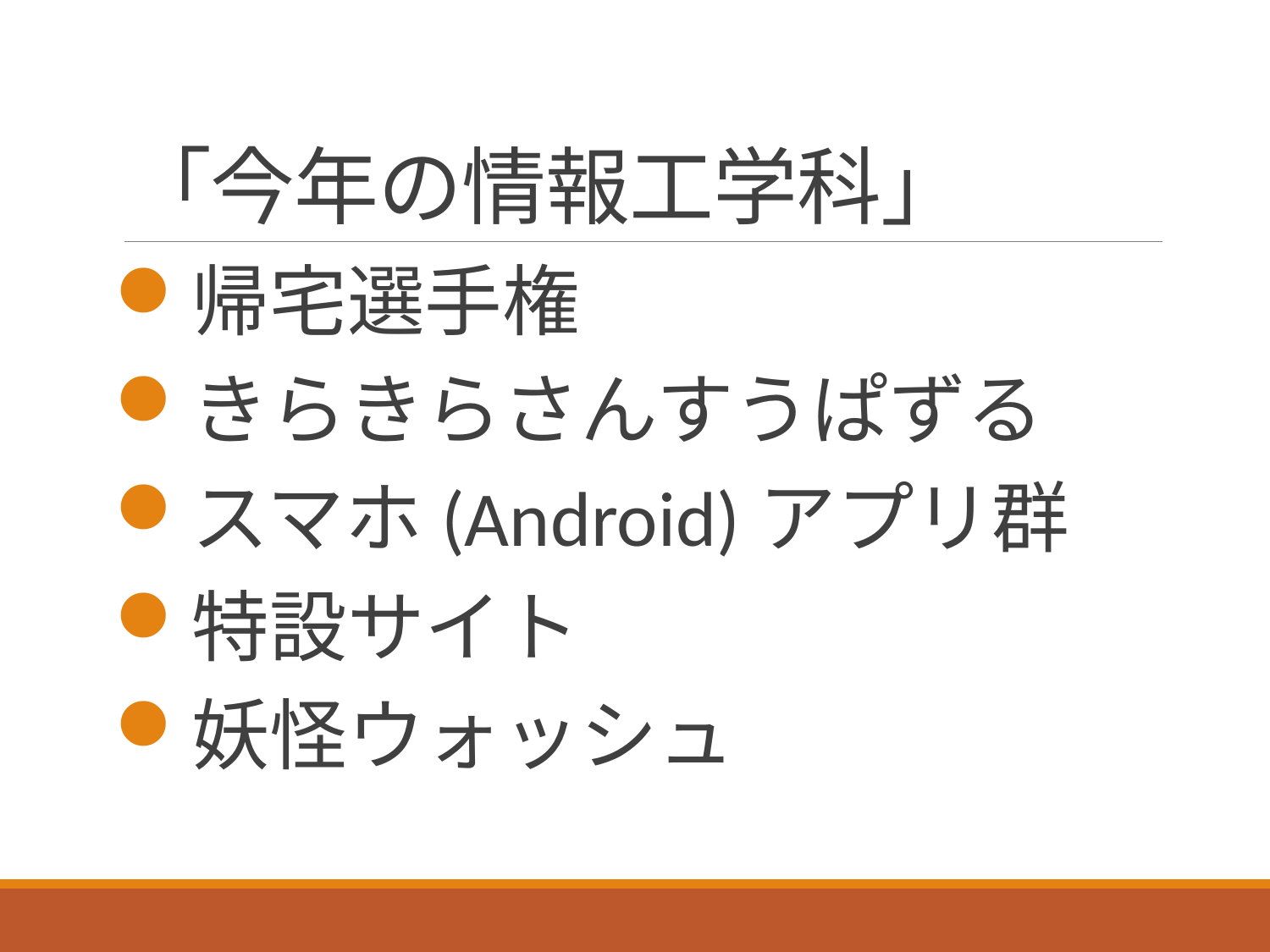

# 「今年の情報工学科」
帰宅選手権
きらきらさんすうぱずる
スマホ(Android)アプリ群
特設サイト
妖怪ウォッシュ